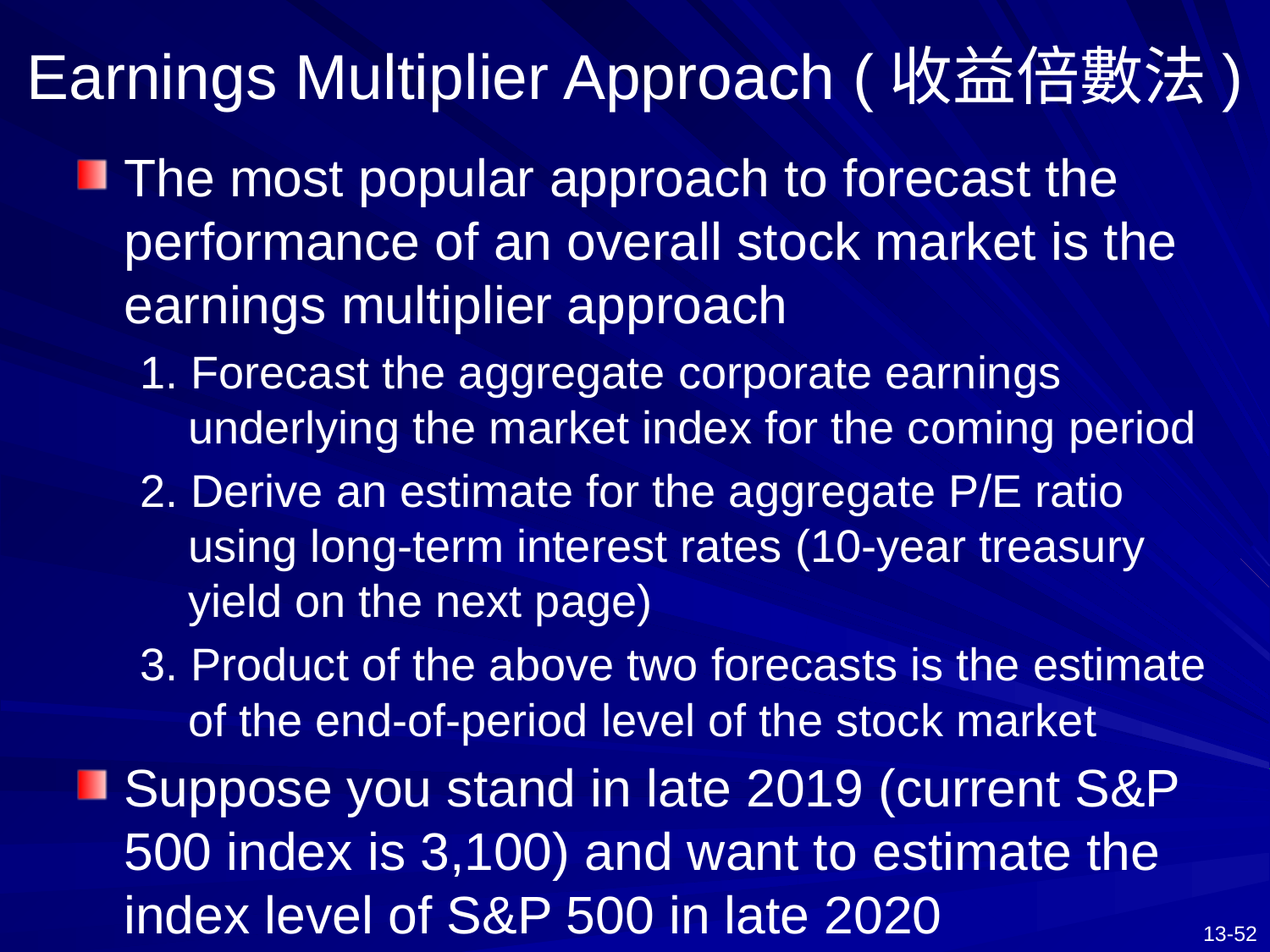

# Earnings Multiplier Approach (收益倍數法)
The most popular approach to forecast the performance of an overall stock market is the earnings multiplier approach
1. Forecast the aggregate corporate earnings underlying the market index for the coming period
2. Derive an estimate for the aggregate P/E ratio using long-term interest rates (10-year treasury yield on the next page)
3. Product of the above two forecasts is the estimate of the end-of-period level of the stock market
Suppose you stand in late 2019 (current S&P 500 index is 3,100) and want to estimate the index level of S&P 500 in late 2020